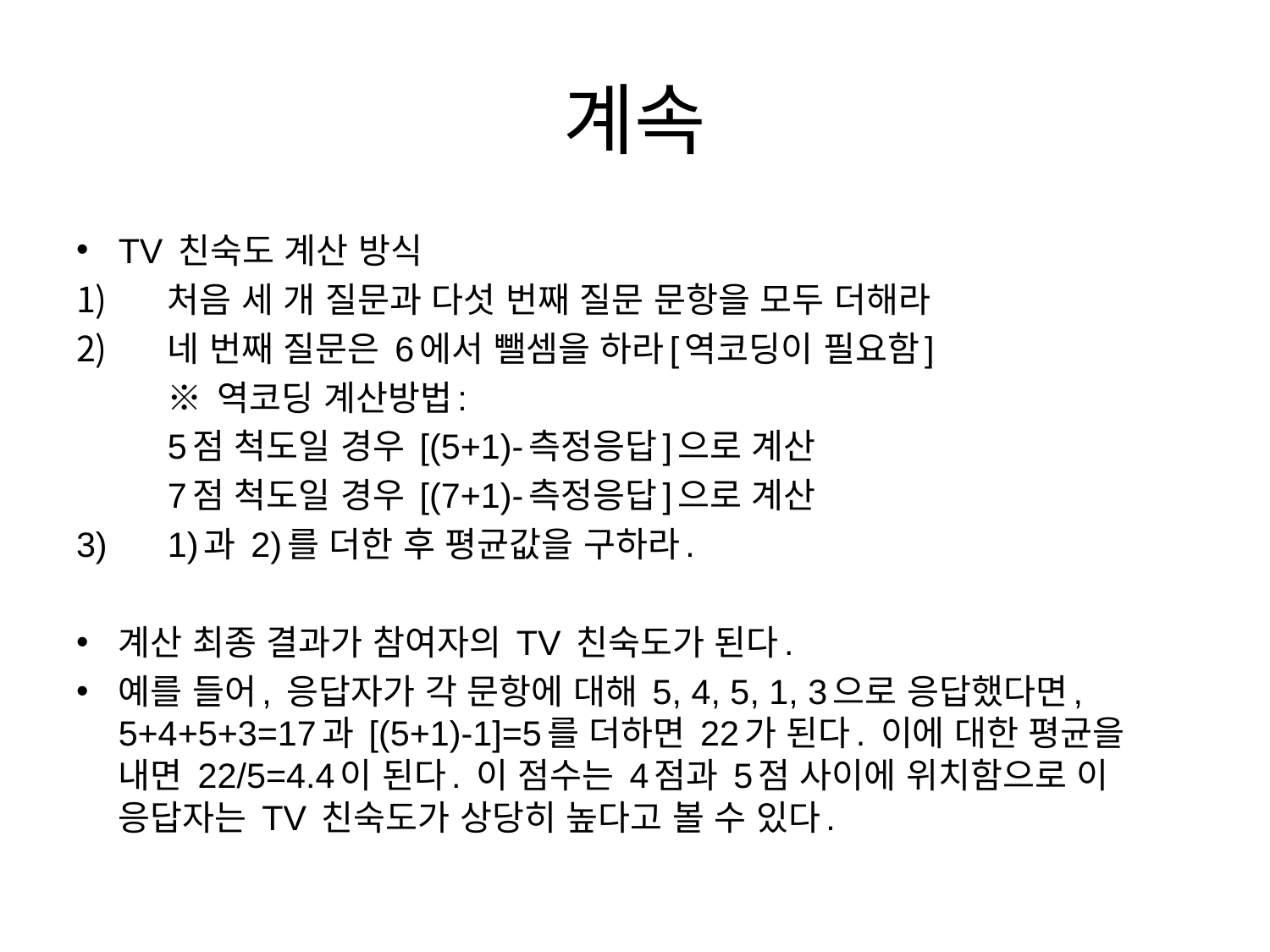

# 계속
TV 친숙도 계산 방식
처음 세 개 질문과 다섯 번째 질문 문항을 모두 더해라
네 번째 질문은 6에서 뺄셈을 하라[역코딩이 필요함]
	※ 역코딩 계산방법:
	5점 척도일 경우 [(5+1)-측정응답]으로 계산
	7점 척도일 경우 [(7+1)-측정응답]으로 계산
1)과 2)를 더한 후 평균값을 구하라.

계산 최종 결과가 참여자의 TV 친숙도가 된다.
예를 들어, 응답자가 각 문항에 대해 5, 4, 5, 1, 3으로 응답했다면, 5+4+5+3=17과 [(5+1)-1]=5를 더하면 22가 된다. 이에 대한 평균을 내면 22/5=4.4이 된다. 이 점수는 4점과 5점 사이에 위치함으로 이 응답자는 TV 친숙도가 상당히 높다고 볼 수 있다.